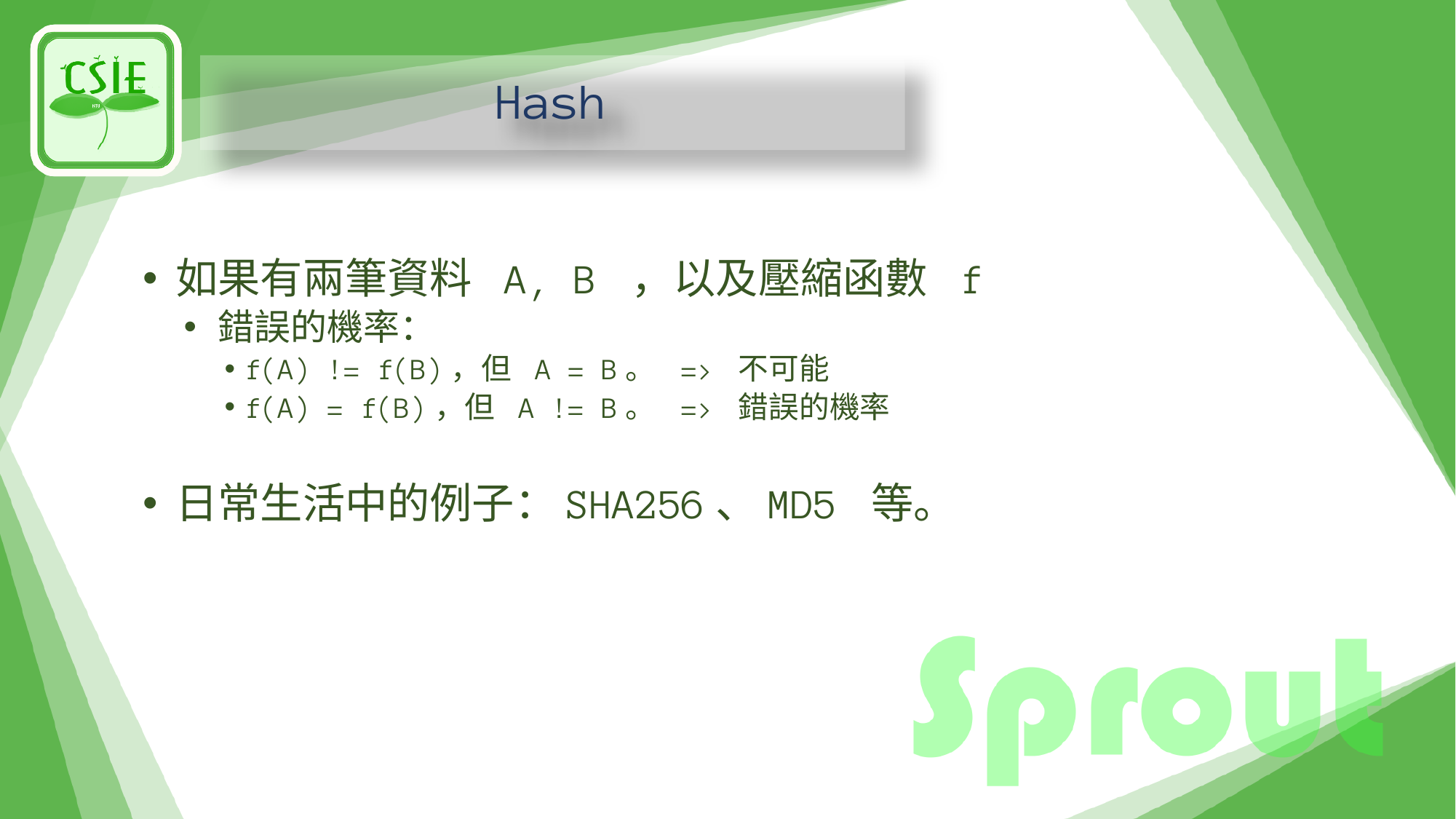

# Hash

如果有兩筆資料 A, B ，以及壓縮函數 f
錯誤的機率：
f(A) != f(B)，但 A = B。	=> 不可能
f(A) = f(B)，但 A != B。	=> 錯誤的機率

日常生活中的例子：SHA256、MD5 等。